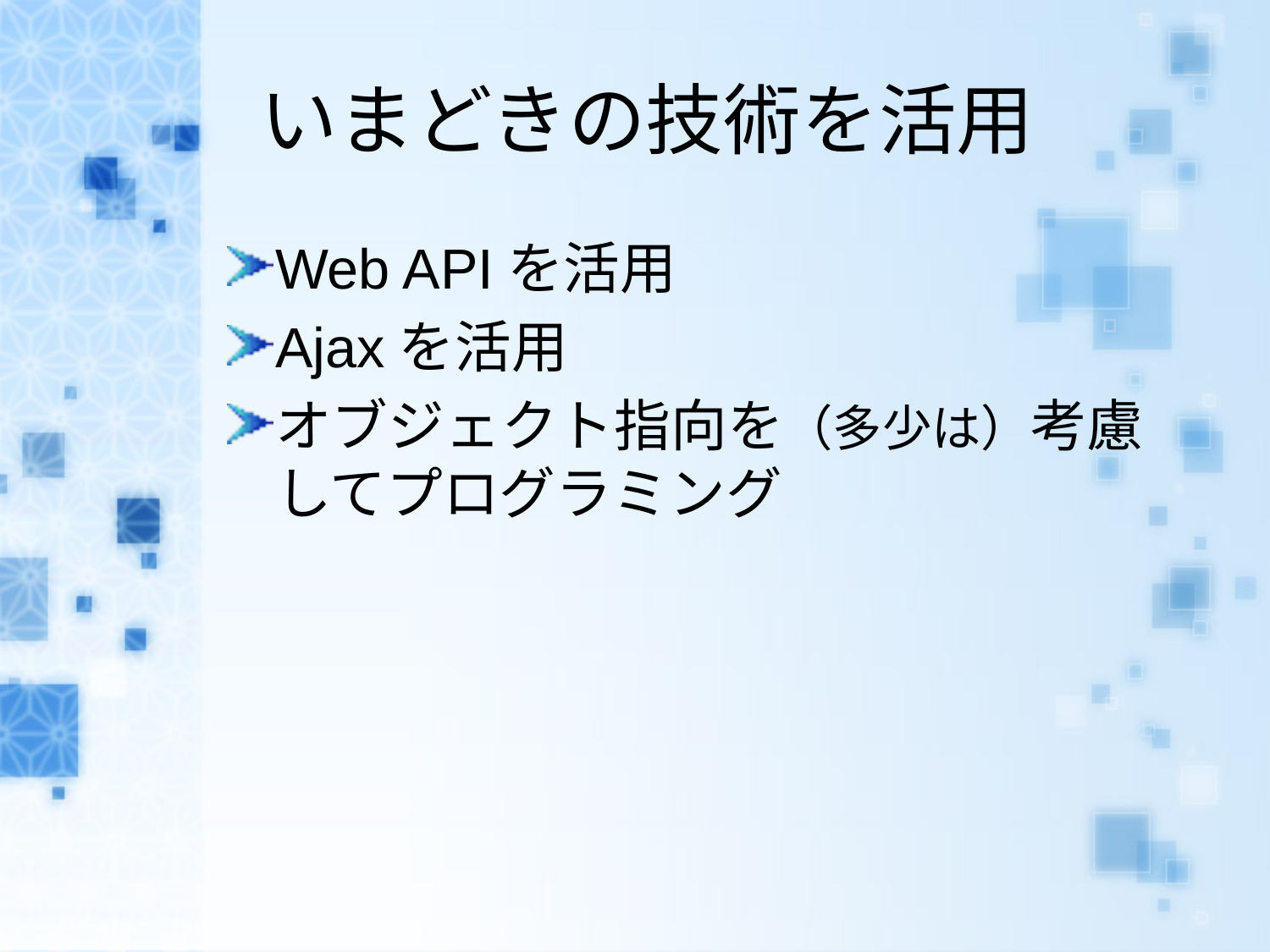

# いまどきの技術を活用
Web APIを活用
Ajaxを活用
オブジェクト指向を（多少は）考慮してプログラミング